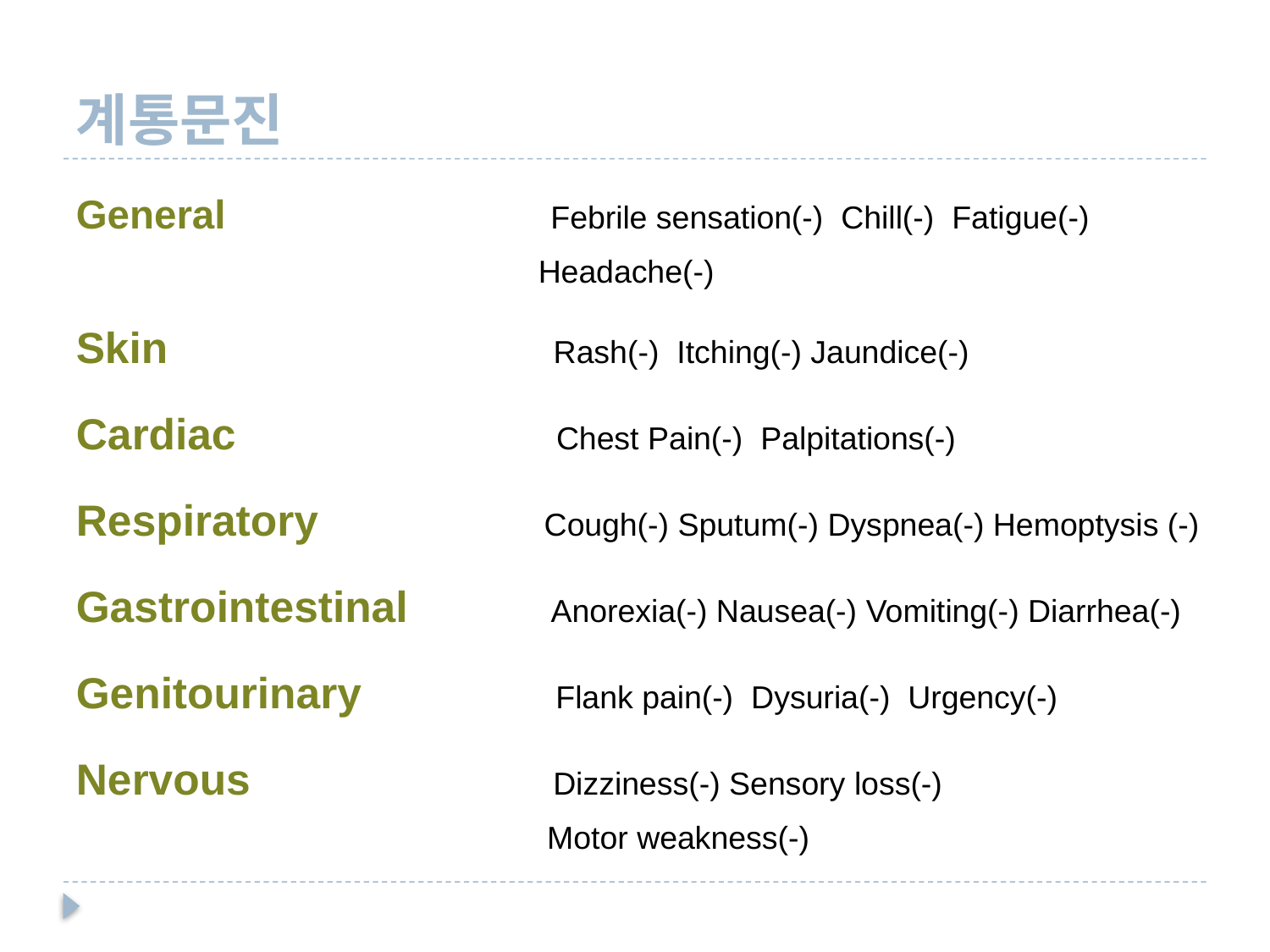

# 계통문진
General                   Febrile sensation(-)  Chill(-)  Fatigue(-)
                                                    Headache(-)
Skin                      Rash(-)  Itching(-) Jaundice(-)
Cardiac                  Chest Pain(-)  Palpitations(-)
Respiratory             Cough(-) Sputum(-) Dyspnea(-) Hemoptysis (-)
Gastrointestinal        Anorexia(-) Nausea(-) Vomiting(-) Diarrhea(-)
Genitourinary           Flank pain(-)  Dysuria(-)  Urgency(-)
Nervous                 Dizziness(-) Sensory loss(-)
                                                     Motor weakness(-)